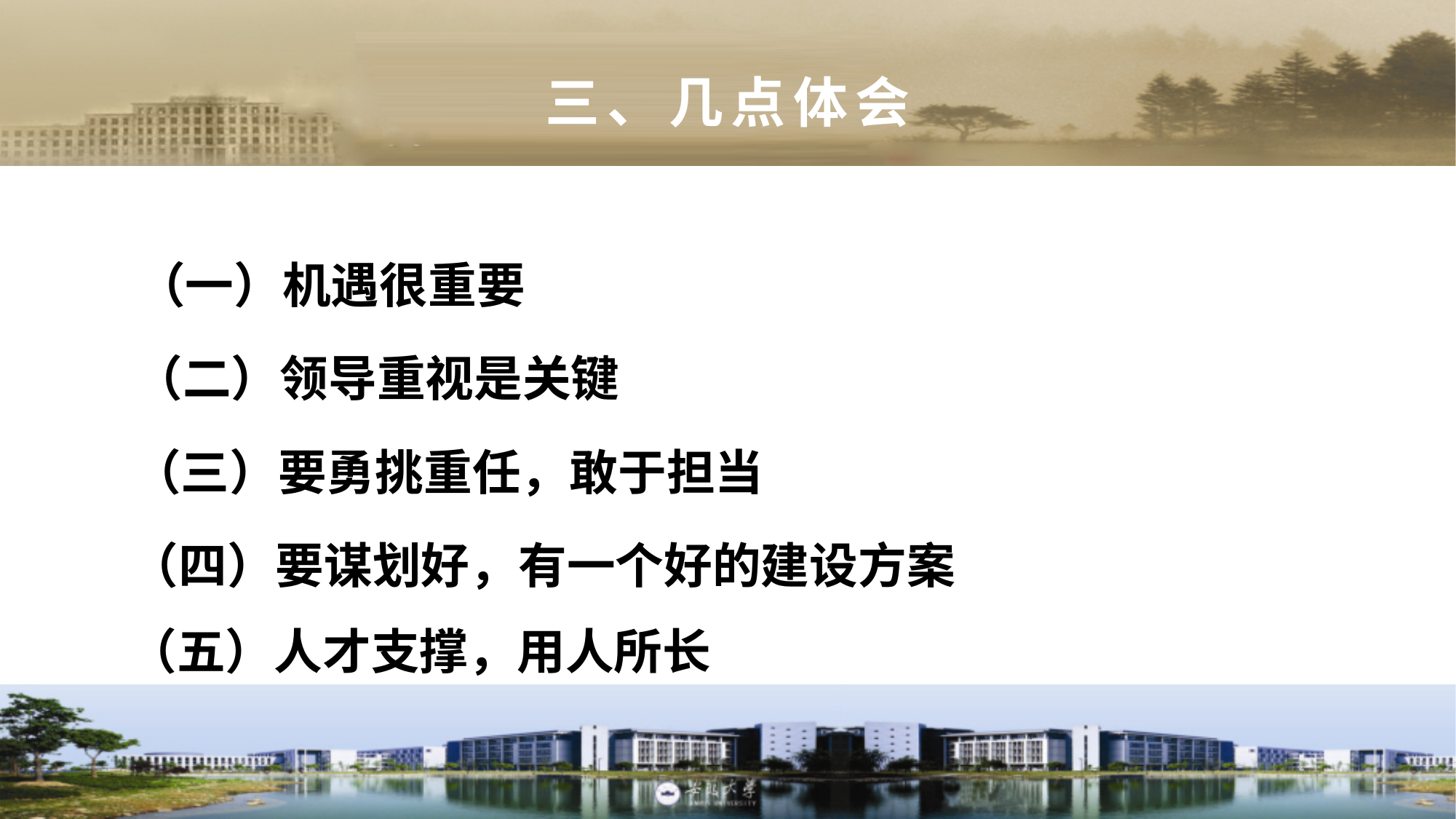

# 三、几点体会
（一）机遇很重要
（二）领导重视是关键
（三）要勇挑重任，敢于担当
（四）要谋划好，有一个好的建设方案
（五）人才支撑，用人所长